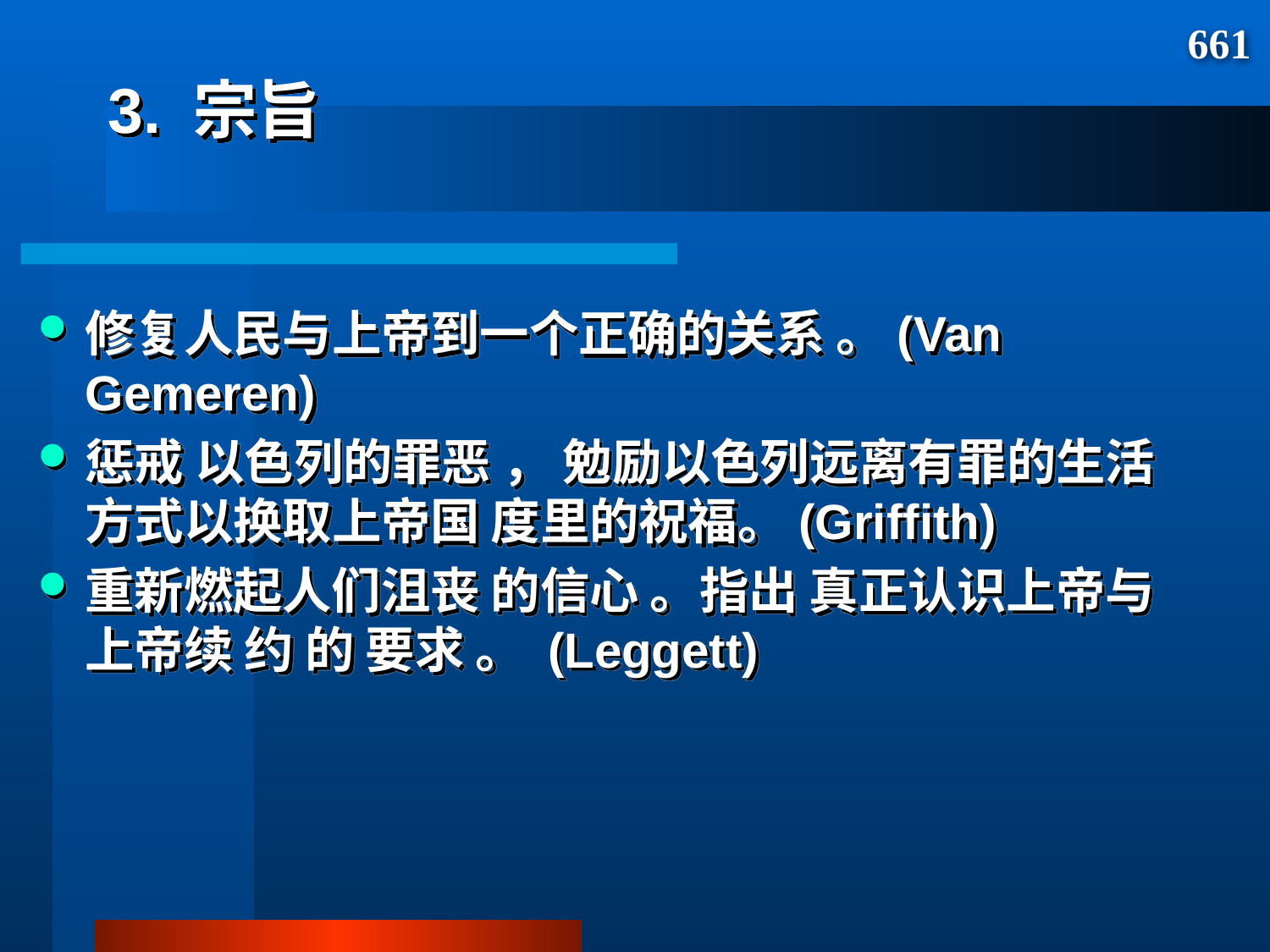

661
# 3. 宗旨
修复人民与上帝到一个正确的关系 。(Van Gemeren)
惩戒 以色列的罪恶 ， 勉励以色列远离有罪的生活	方式以换取上帝国 度里的祝福。(Griffith)
重新燃起人们沮丧 的信心 。指出 真正认识上帝与	上帝续 约 的 要求 。 (Leggett)